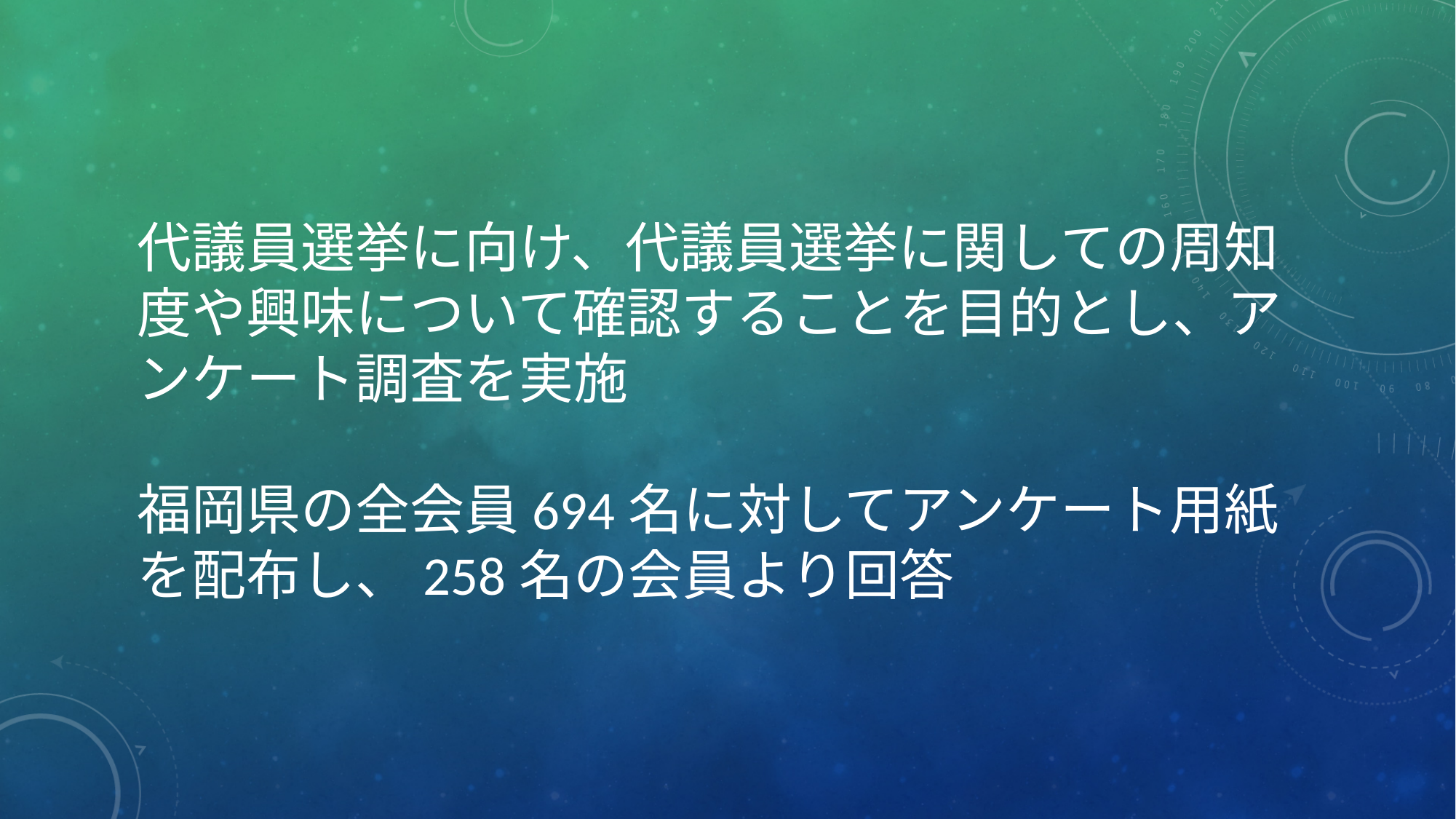

# 代議員選挙に向け、代議員選挙に関しての周知度や興味について確認することを目的とし、アンケート調査を実施 福岡県の全会員694名に対してアンケート用紙を配布し、258名の会員より回答